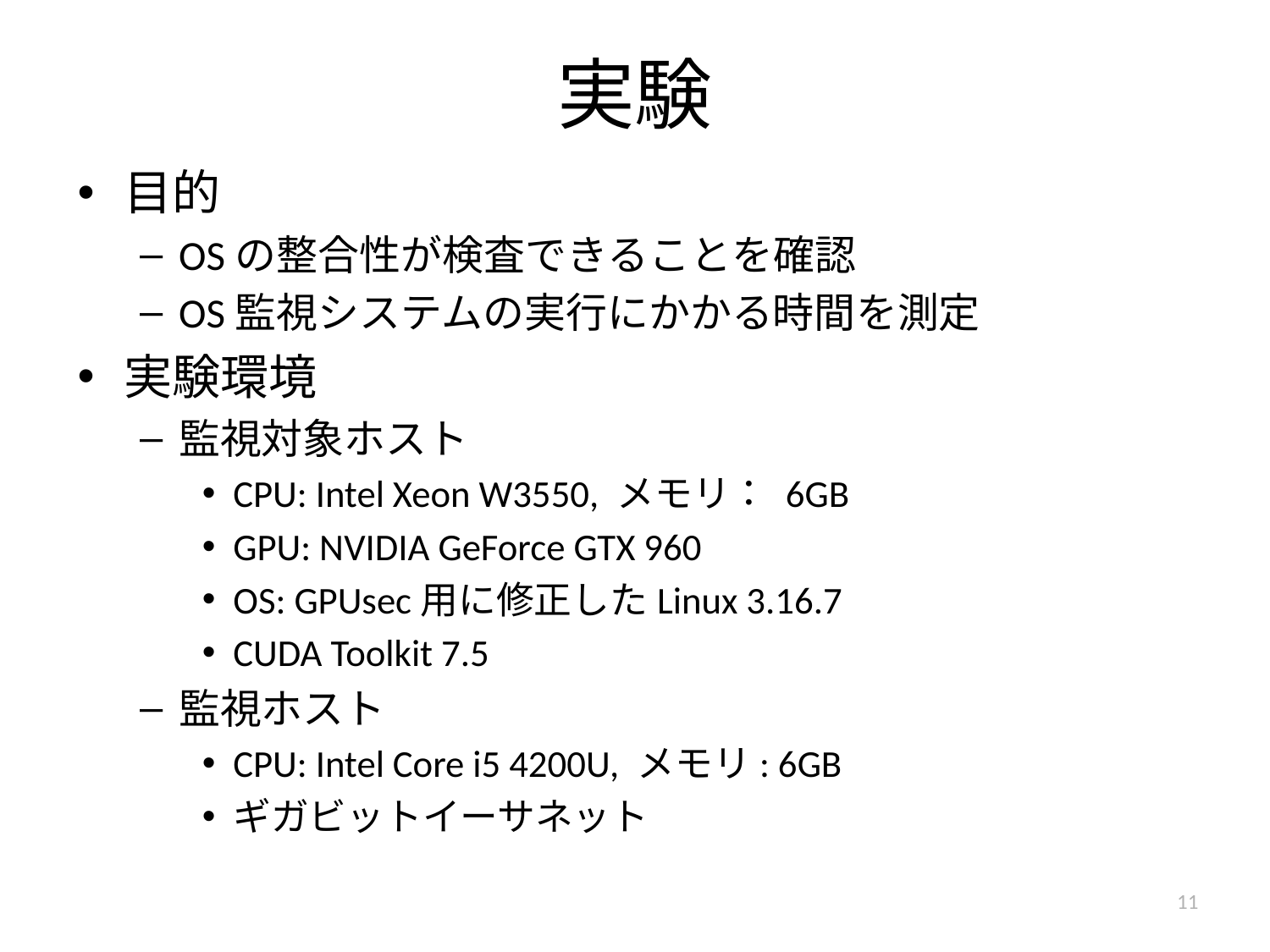

# 実験
目的
OSの整合性が検査できることを確認
OS監視システムの実行にかかる時間を測定
実験環境
監視対象ホスト
CPU: Intel Xeon W3550, メモリ： 6GB
GPU: NVIDIA GeForce GTX 960
OS: GPUsec用に修正したLinux 3.16.7
CUDA Toolkit 7.5
監視ホスト
CPU: Intel Core i5 4200U, メモリ: 6GB
ギガビットイーサネット
11